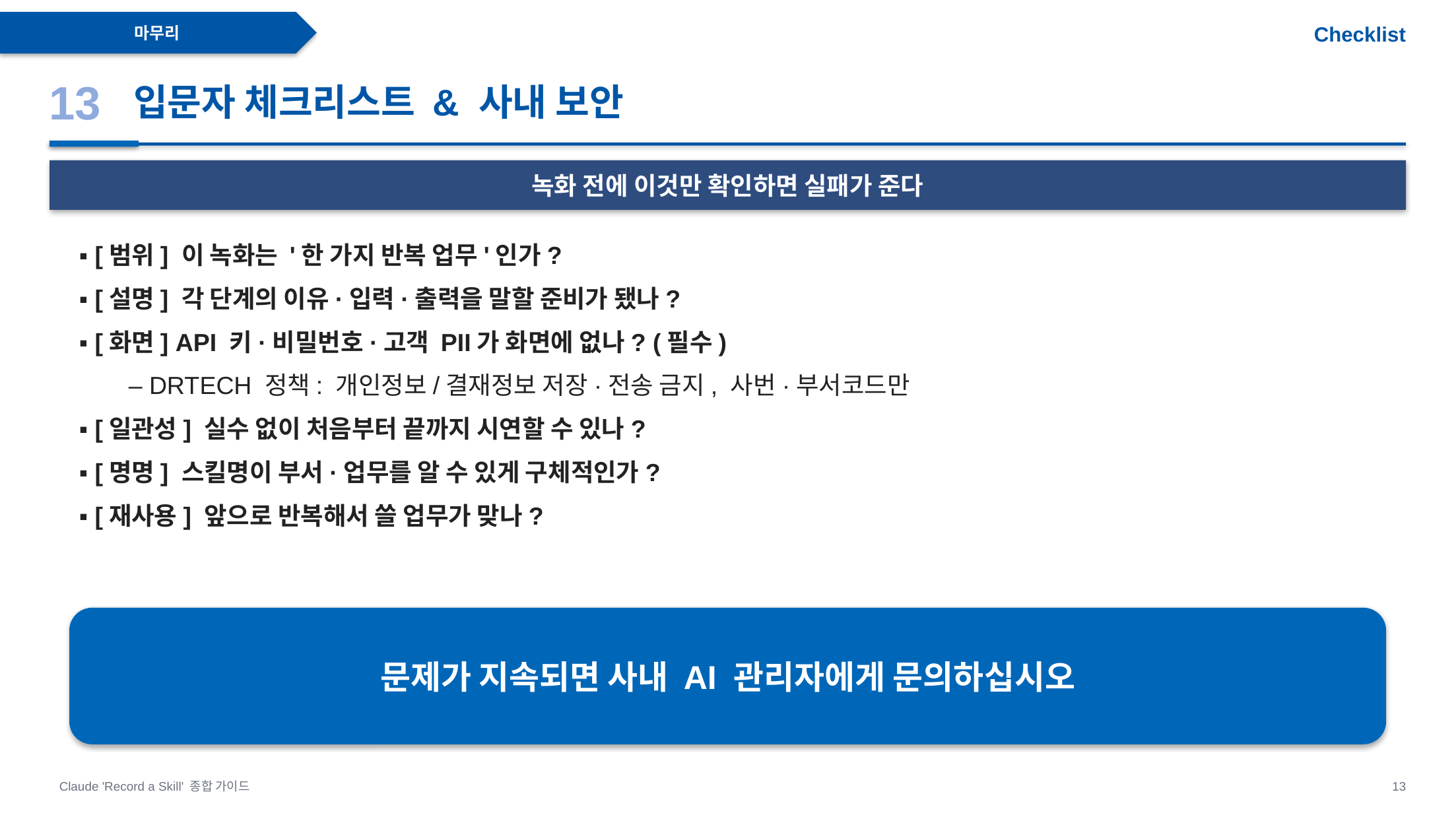

마무리
Checklist
13
입문자 체크리스트 & 사내 보안

녹화 전에 이것만 확인하면 실패가 준다
▪ [범위] 이 녹화는 '한 가지 반복 업무'인가?
▪ [설명] 각 단계의 이유·입력·출력을 말할 준비가 됐나?
▪ [화면] API 키·비밀번호·고객 PII가 화면에 없나? (필수)
– DRTECH 정책: 개인정보/결재정보 저장·전송 금지, 사번·부서코드만
▪ [일관성] 실수 없이 처음부터 끝까지 시연할 수 있나?
▪ [명명] 스킬명이 부서·업무를 알 수 있게 구체적인가?
▪ [재사용] 앞으로 반복해서 쓸 업무가 맞나?
문제가 지속되면 사내 AI 관리자에게 문의하십시오
Claude 'Record a Skill' 종합 가이드
13